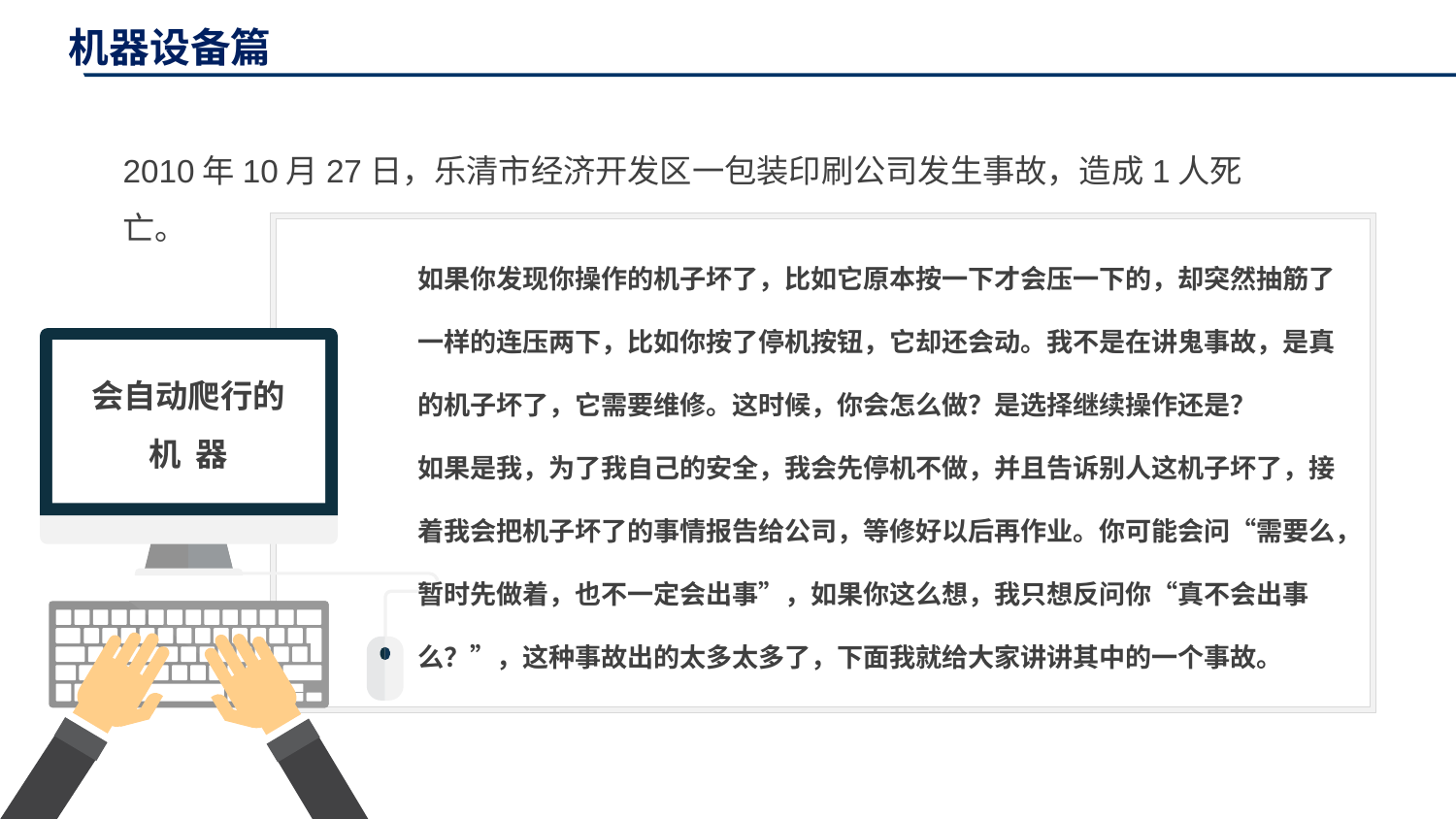

机器设备篇

2010年10月27日，乐清市经济开发区一包装印刷公司发生事故，造成1人死亡。

如果你发现你操作的机子坏了，比如它原本按一下才会压一下的，却突然抽筋了一样的连压两下，比如你按了停机按钮，它却还会动。我不是在讲鬼事故，是真的机子坏了，它需要维修。这时候，你会怎么做？是选择继续操作还是？
如果是我，为了我自己的安全，我会先停机不做，并且告诉别人这机子坏了，接着我会把机子坏了的事情报告给公司，等修好以后再作业。你可能会问“需要么，暂时先做着，也不一定会出事”，如果你这么想，我只想反问你“真不会出事么？”，这种事故出的太多太多了，下面我就给大家讲讲其中的一个事故。

会自动爬行的
机  器